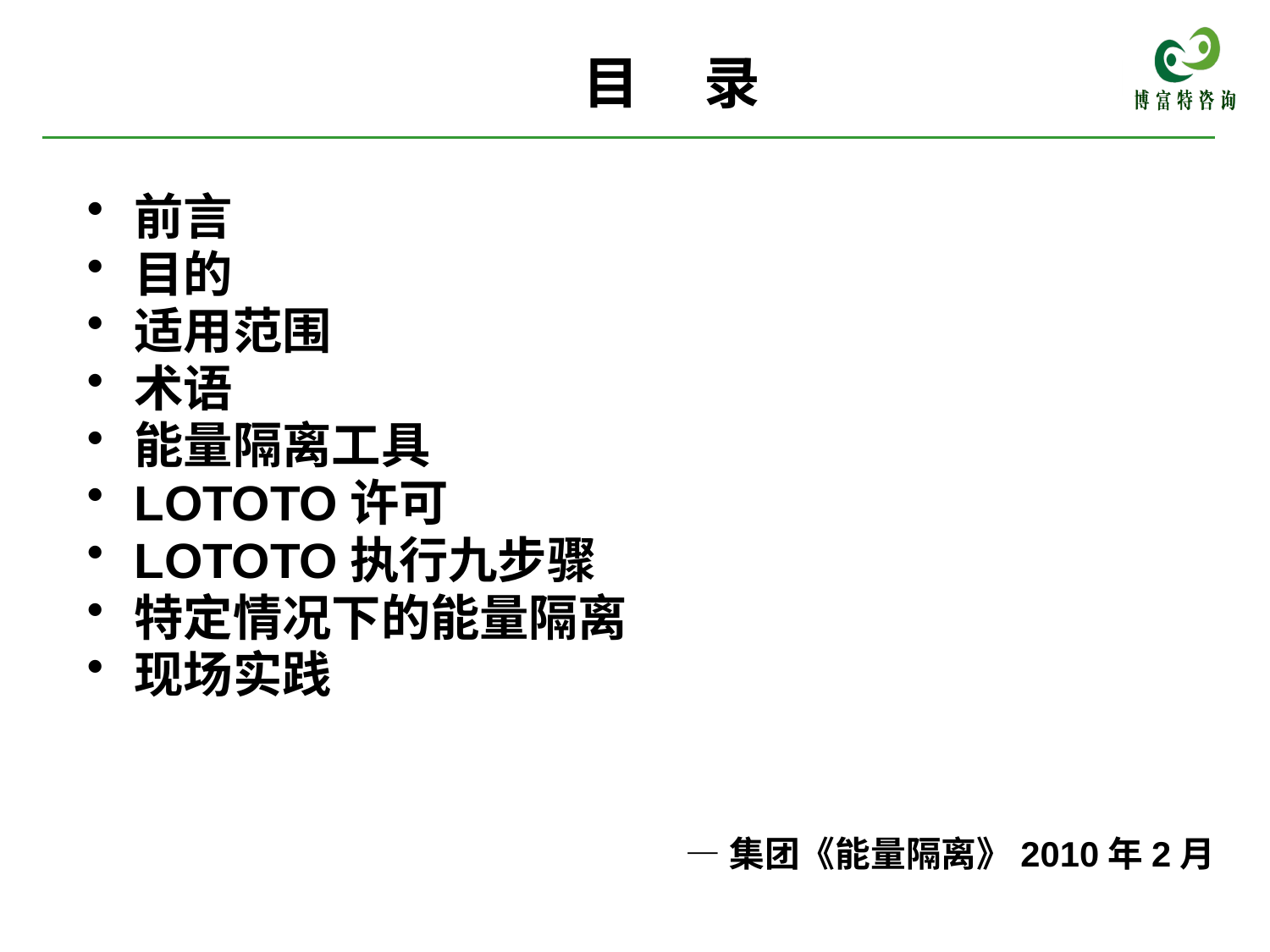

# 目     录
前言
目的
适用范围
术语
能量隔离工具
LOTOTO许可
LOTOTO执行九步骤
特定情况下的能量隔离
现场实践
—集团《能量隔离》2010年2月